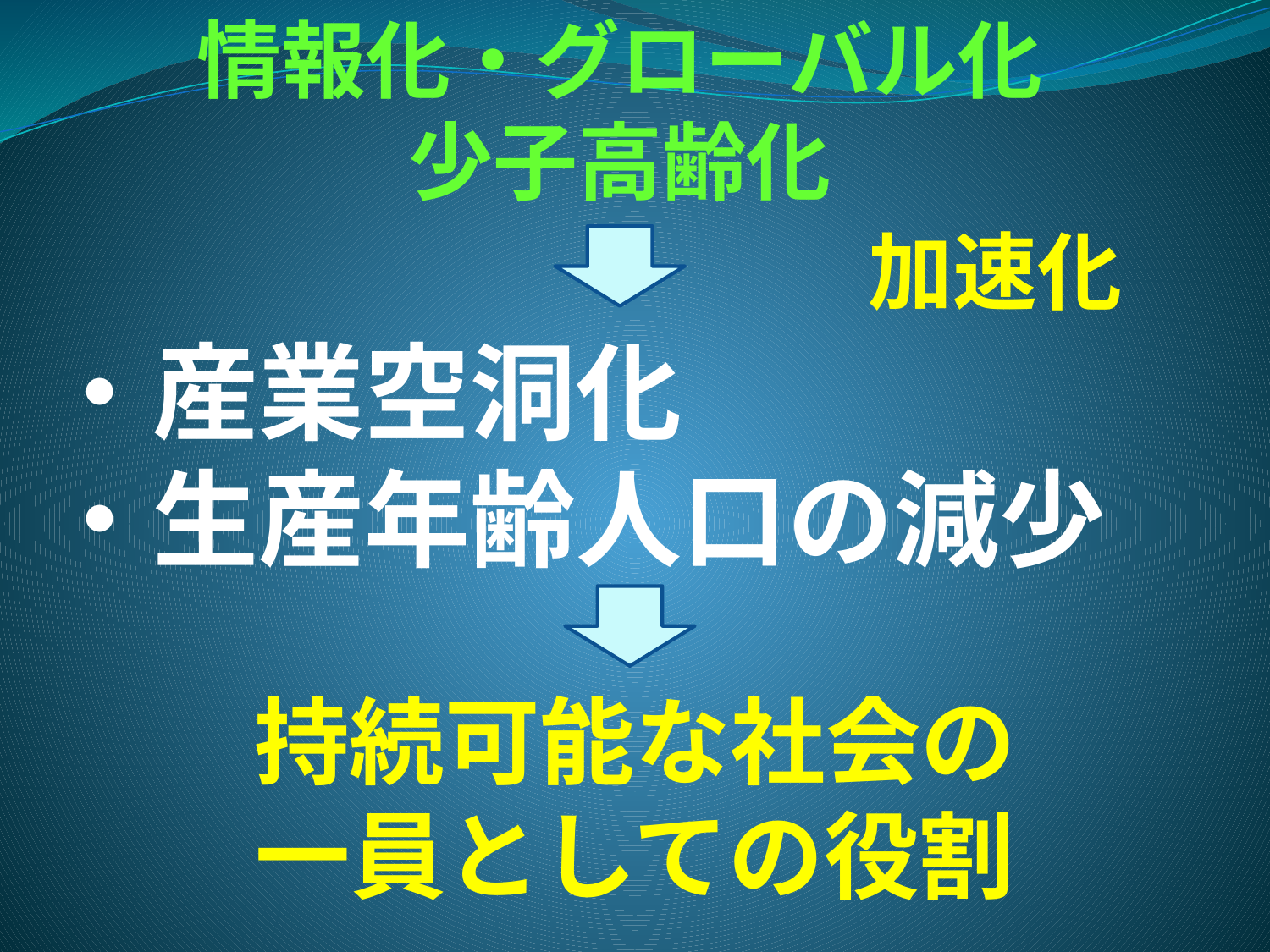

情報化・グローバル化
少子高齢化

加速化
・産業空洞化
・生産年齢人口の減少

持続可能な社会の
一員としての役割